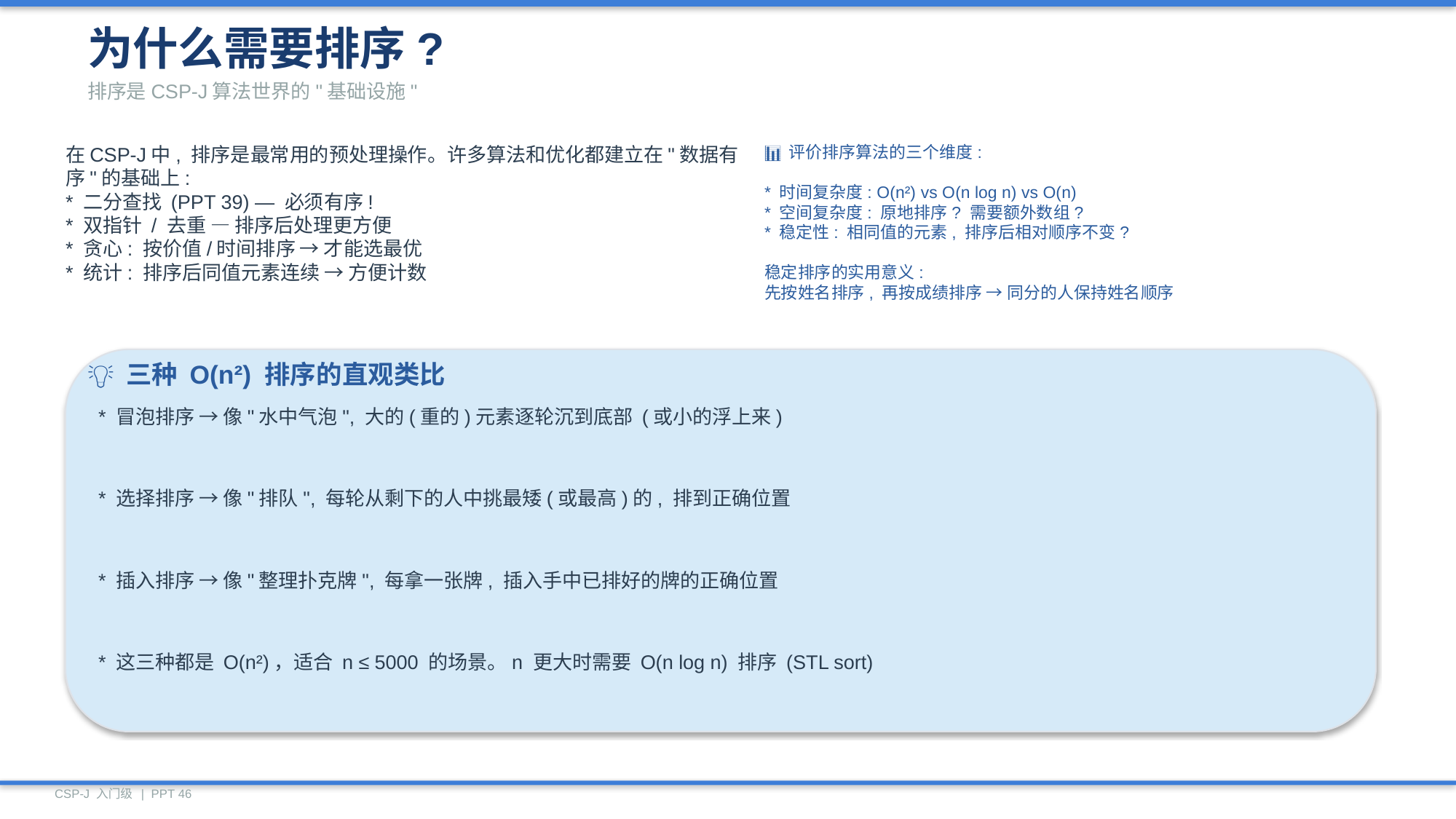

为什么需要排序?
排序是CSP-J算法世界的"基础设施"
在CSP-J中, 排序是最常用的预处理操作。许多算法和优化都建立在"数据有序"的基础上:
* 二分查找 (PPT 39) — 必须有序!
* 双指针 / 去重 — 排序后处理更方便
* 贪心: 按价值/时间排序 → 才能选最优
* 统计: 排序后同值元素连续 → 方便计数
📊 评价排序算法的三个维度:
* 时间复杂度: O(n²) vs O(n log n) vs O(n)
* 空间复杂度: 原地排序? 需要额外数组?
* 稳定性: 相同值的元素, 排序后相对顺序不变?
稳定排序的实用意义:
先按姓名排序, 再按成绩排序 → 同分的人保持姓名顺序

💡 三种 O(n²) 排序的直观类比
* 冒泡排序 → 像"水中气泡", 大的(重的)元素逐轮沉到底部 (或小的浮上来)
* 选择排序 → 像"排队", 每轮从剩下的人中挑最矮(或最高)的, 排到正确位置
* 插入排序 → 像"整理扑克牌", 每拿一张牌, 插入手中已排好的牌的正确位置
* 这三种都是 O(n²)，适合 n ≤ 5000 的场景。n 更大时需要 O(n log n) 排序 (STL sort)

CSP-J 入门级  |  PPT 46